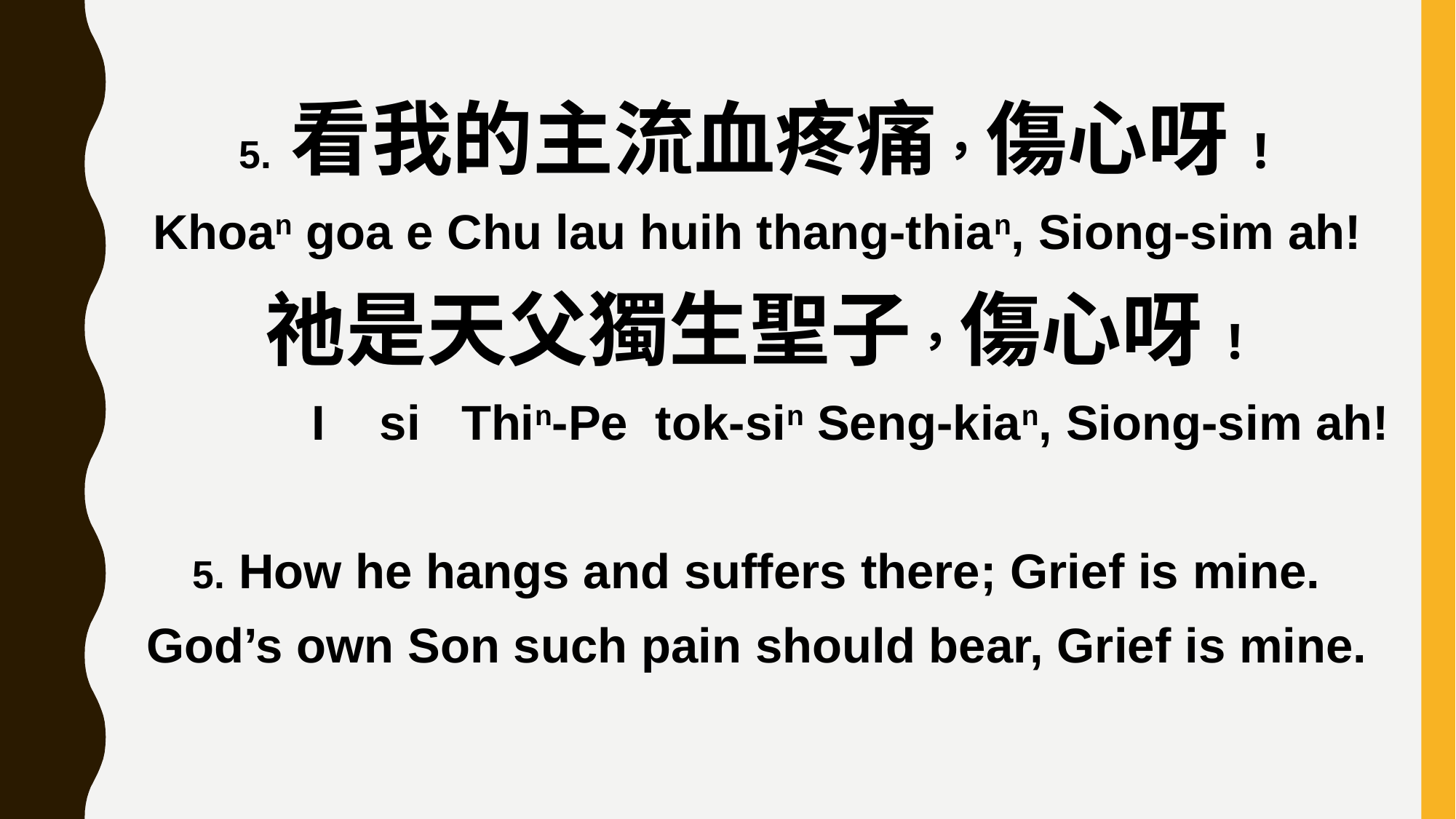

5. 看我的主流血疼痛，傷心呀!
Khoan goa e Chu lau huih thang-thian, Siong-sim ah!
祂是天父獨生聖子，傷心呀!
               I    si   Thin-Pe  tok-sin Seng-kian, Siong-sim ah!

5. How he hangs and suffers there; Grief is mine.
God’s own Son such pain should bear, Grief is mine.